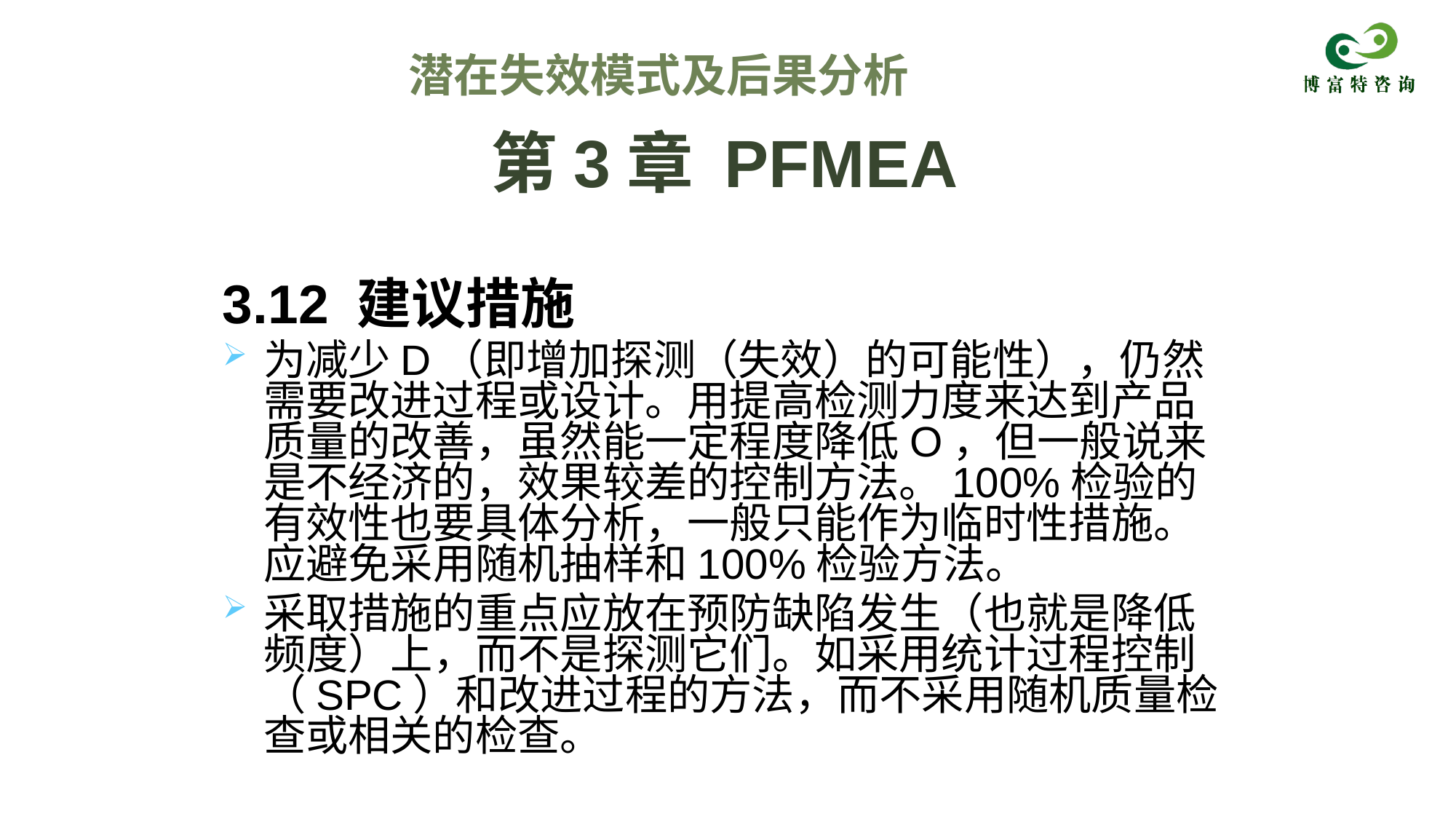

潜在失效模式及后果分析
# 第3章 PFMEA
3.12 建议措施
为减少D（即增加探测（失效）的可能性），仍然需要改进过程或设计。用提高检测力度来达到产品质量的改善，虽然能一定程度降低O，但一般说来是不经济的，效果较差的控制方法。100%检验的有效性也要具体分析，一般只能作为临时性措施。应避免采用随机抽样和100%检验方法。
采取措施的重点应放在预防缺陷发生（也就是降低频度）上，而不是探测它们。如采用统计过程控制（SPC）和改进过程的方法，而不采用随机质量检查或相关的检查。
72